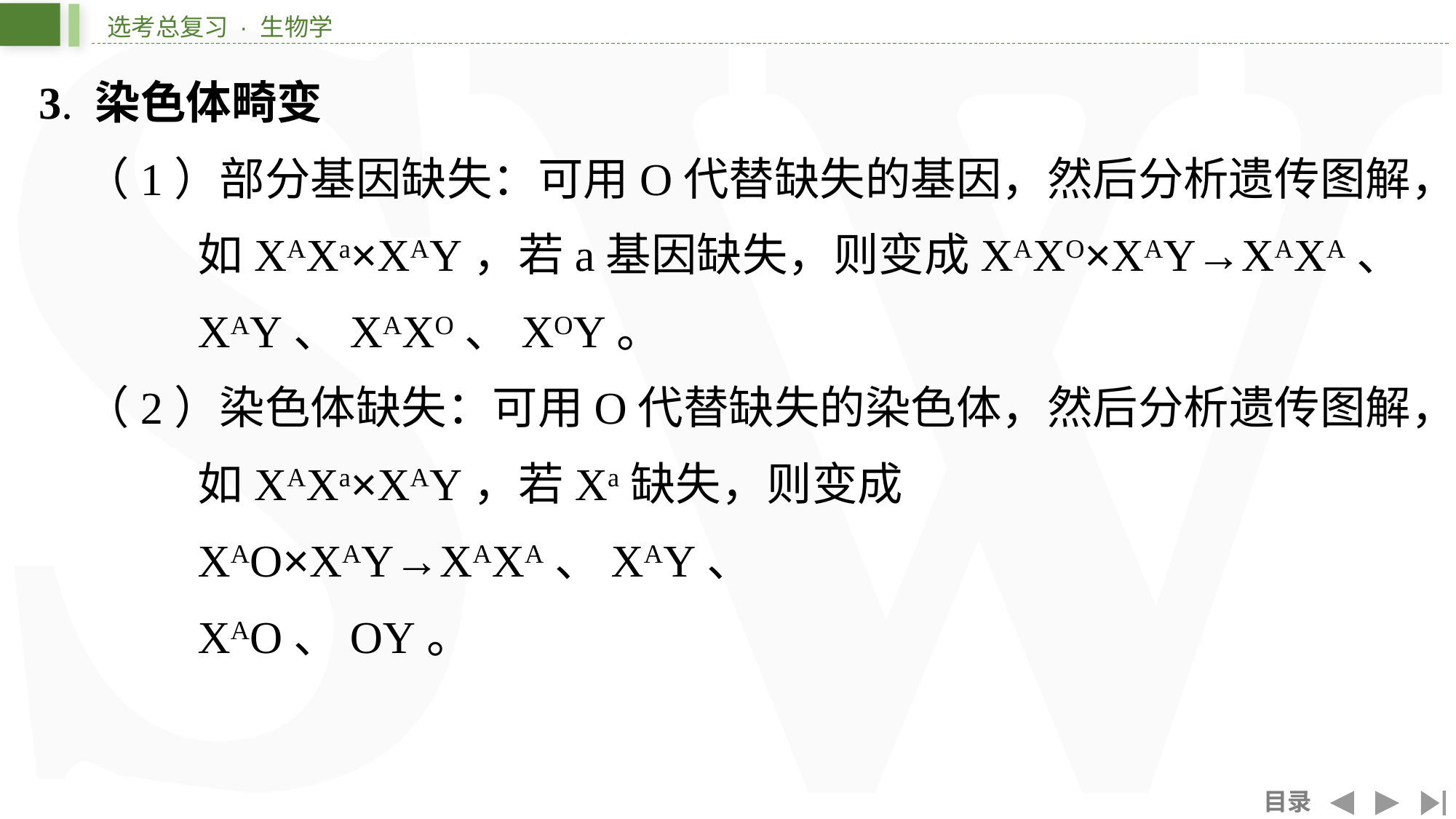

3. 染色体畸变
（1）部分基因缺失：可用O代替缺失的基因，然后分析遗传图解，
如XAXa×XAY，若a基因缺失，则变成XAXO×XAY→XAXA、
XAY、XAXO、XOY。
（2）染色体缺失：可用O代替缺失的染色体，然后分析遗传图解，
如XAXa×XAY，若Xa缺失，则变成XAO×XAY→XAXA、XAY、
XAO、OY。